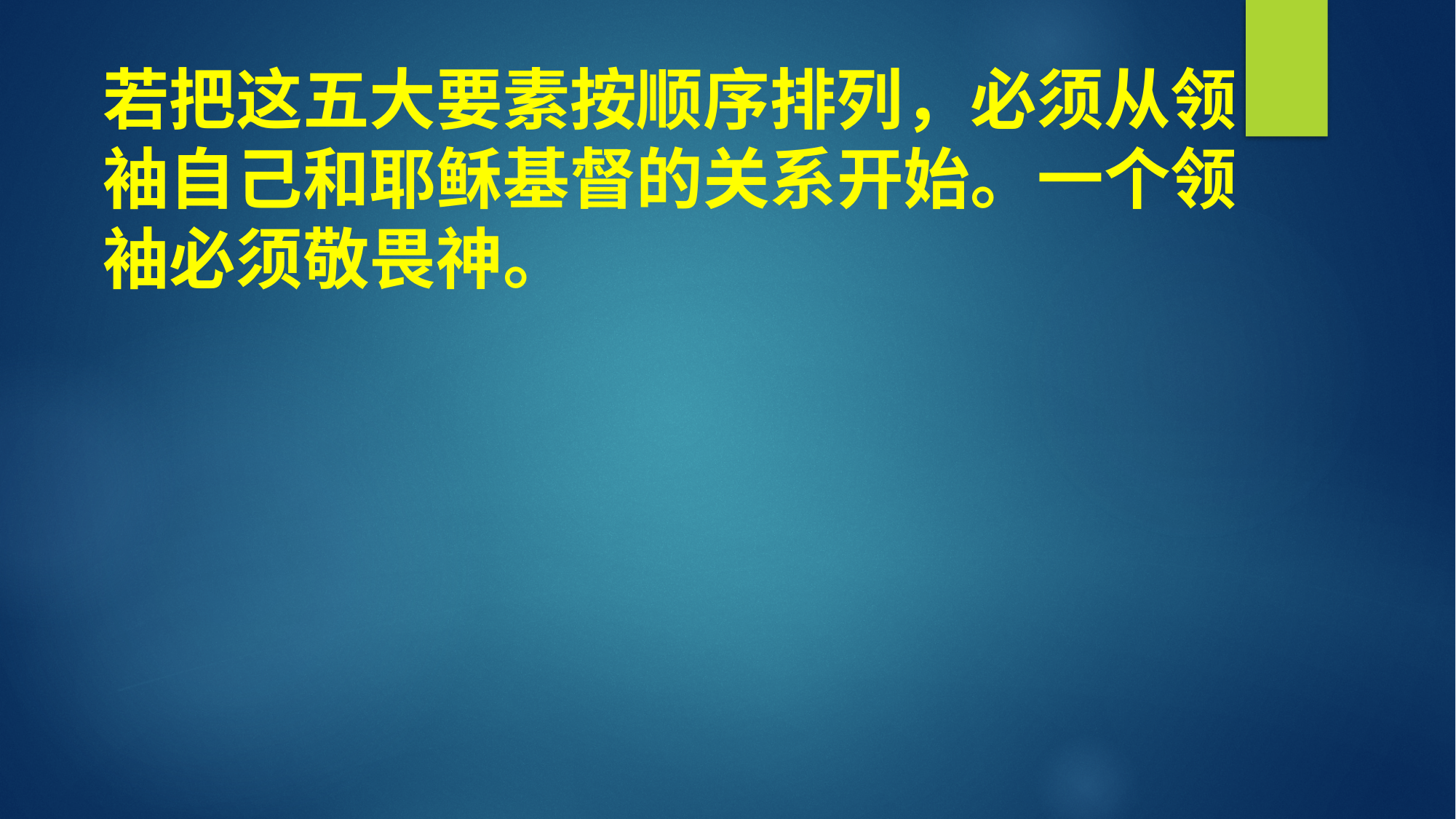

若把这五大要素按顺序排列，必须从领袖自己和耶稣基督的关系开始。一个领袖必须敬畏神。